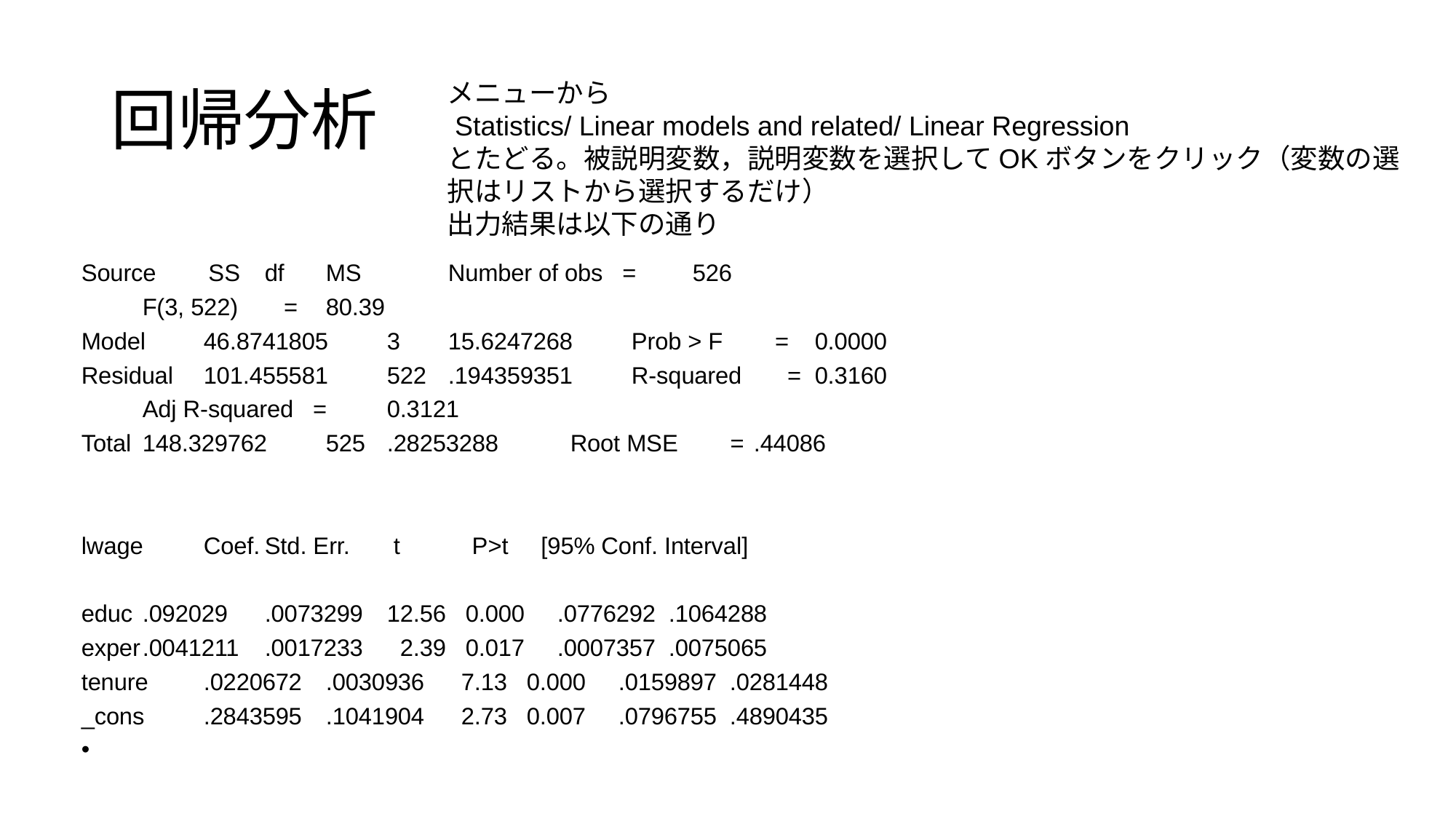

# 回帰分析
メニューから
 Statistics/ Linear models and related/ Linear Regression
とたどる。被説明変数，説明変数を選択してOKボタンをクリック（変数の選択はリストから選択するだけ）
出力結果は以下の通り
Source        SS	df	MS      			Number of obs   =	526
						F(3, 522)       =	80.39
Model	46.8741805	3	15.6247268  	Prob > F        =	0.0000
Residual	101.455581	522	.194359351   	R-squared       =	0.3160
						Adj R-squared   =	0.3121
Total	148.329762	525	.28253288   	Root MSE        =	.44086

lwage	Coef.	Std. Err.	 t           P>t     [95% Conf. Interval]

educ	.092029	.0073299	12.56   0.000     .0776292  .1064288
exper	.0041211	.0017233	  2.39   0.017     .0007357  .0075065
tenure	.0220672	.0030936	  7.13   0.000     .0159897  .0281448
_cons	.2843595	.1041904	  2.73   0.007     .0796755  .4890435